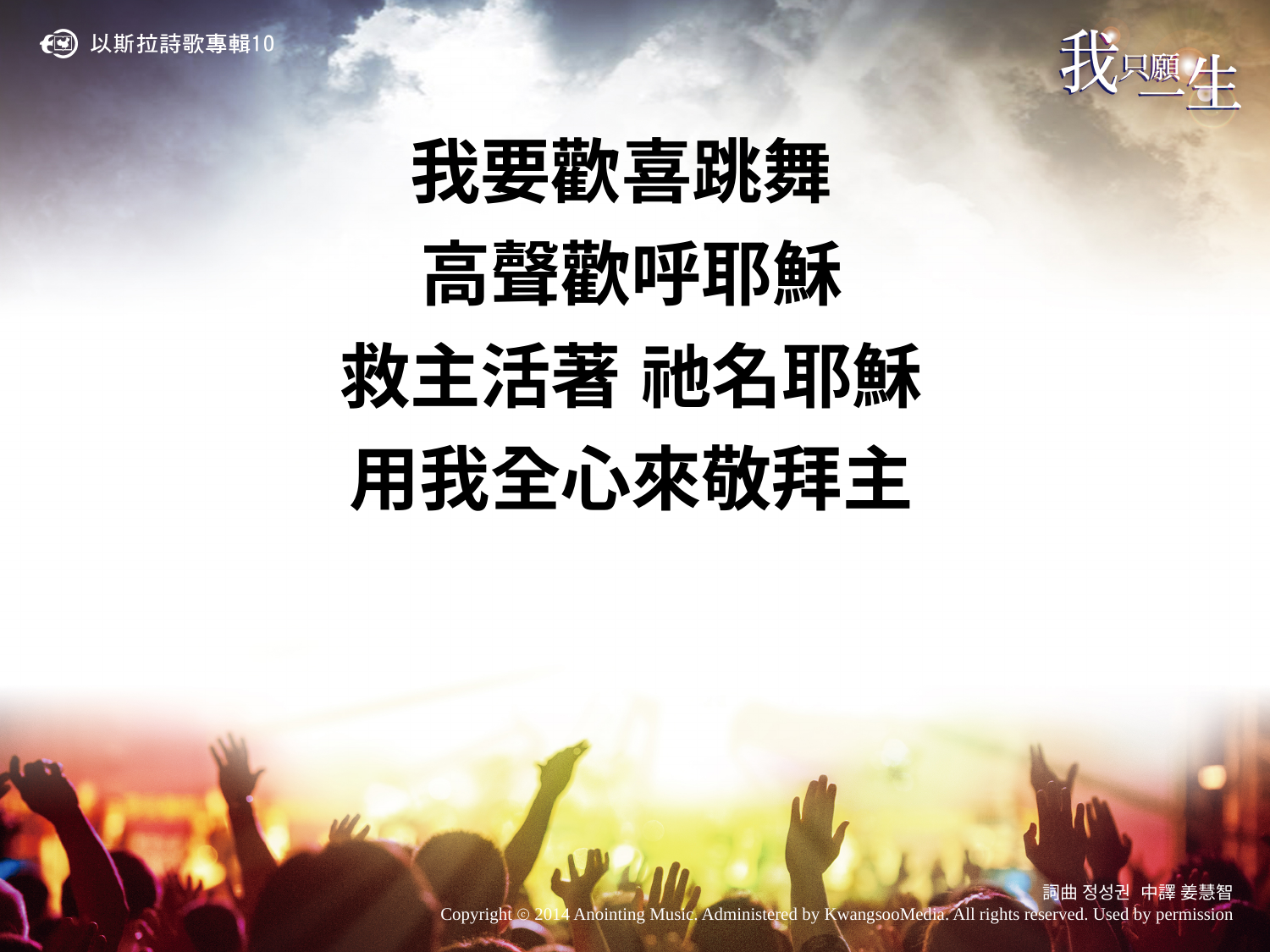

我要歡喜跳舞
高聲歡呼耶穌
救主活著 祂名耶穌
用我全心來敬拜主
詞曲 정성권  中譯 姜慧智
Copyright ⓒ 2014 Anointing Music. Administered by KwangsooMedia. All rights reserved. Used by permission